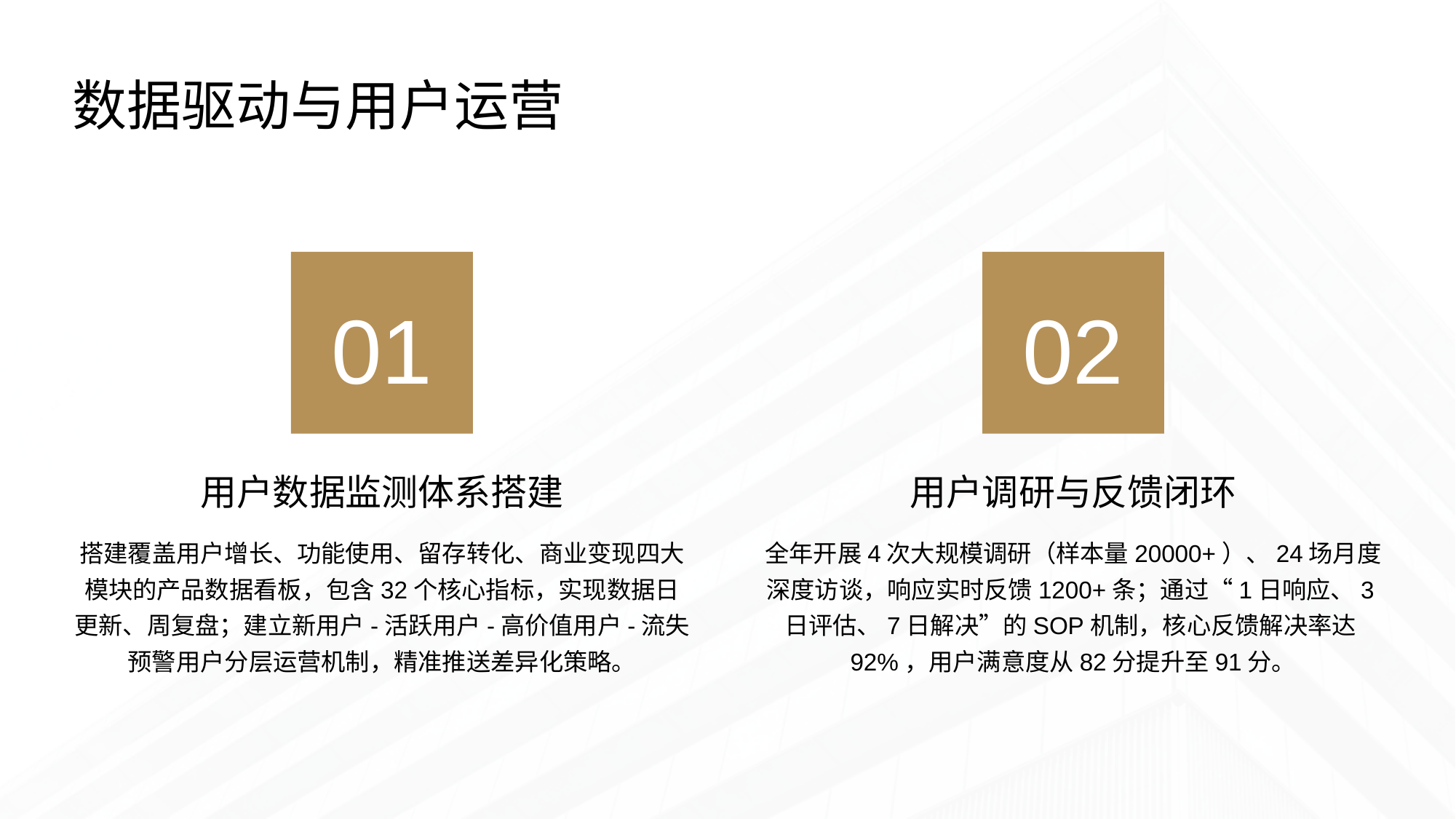

数据驱动与用户运营

01
02
用户数据监测体系搭建
用户调研与反馈闭环
搭建覆盖用户增长、功能使用、留存转化、商业变现四大模块的产品数据看板，包含32个核心指标，实现数据日更新、周复盘；建立新用户-活跃用户-高价值用户-流失预警用户分层运营机制，精准推送差异化策略。
全年开展4次大规模调研（样本量20000+）、24场月度深度访谈，响应实时反馈1200+条；通过“1日响应、3日评估、7日解决”的SOP机制，核心反馈解决率达92%，用户满意度从82分提升至91分。